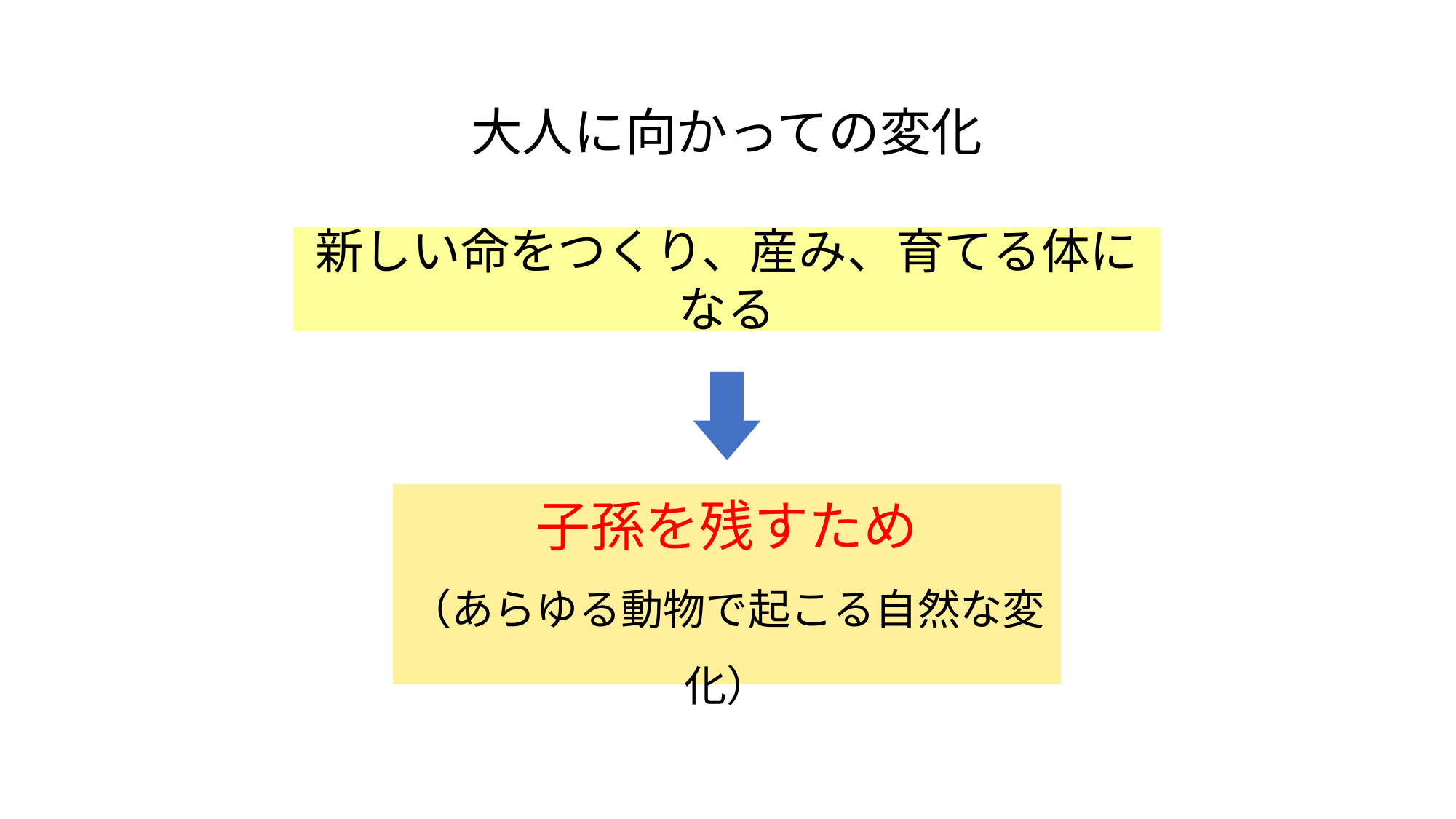

# 大人に向かっての変化
新しい命をつくり、産み、育てる体になる

子孫を残すため
（あらゆる動物で起こる自然な変化）